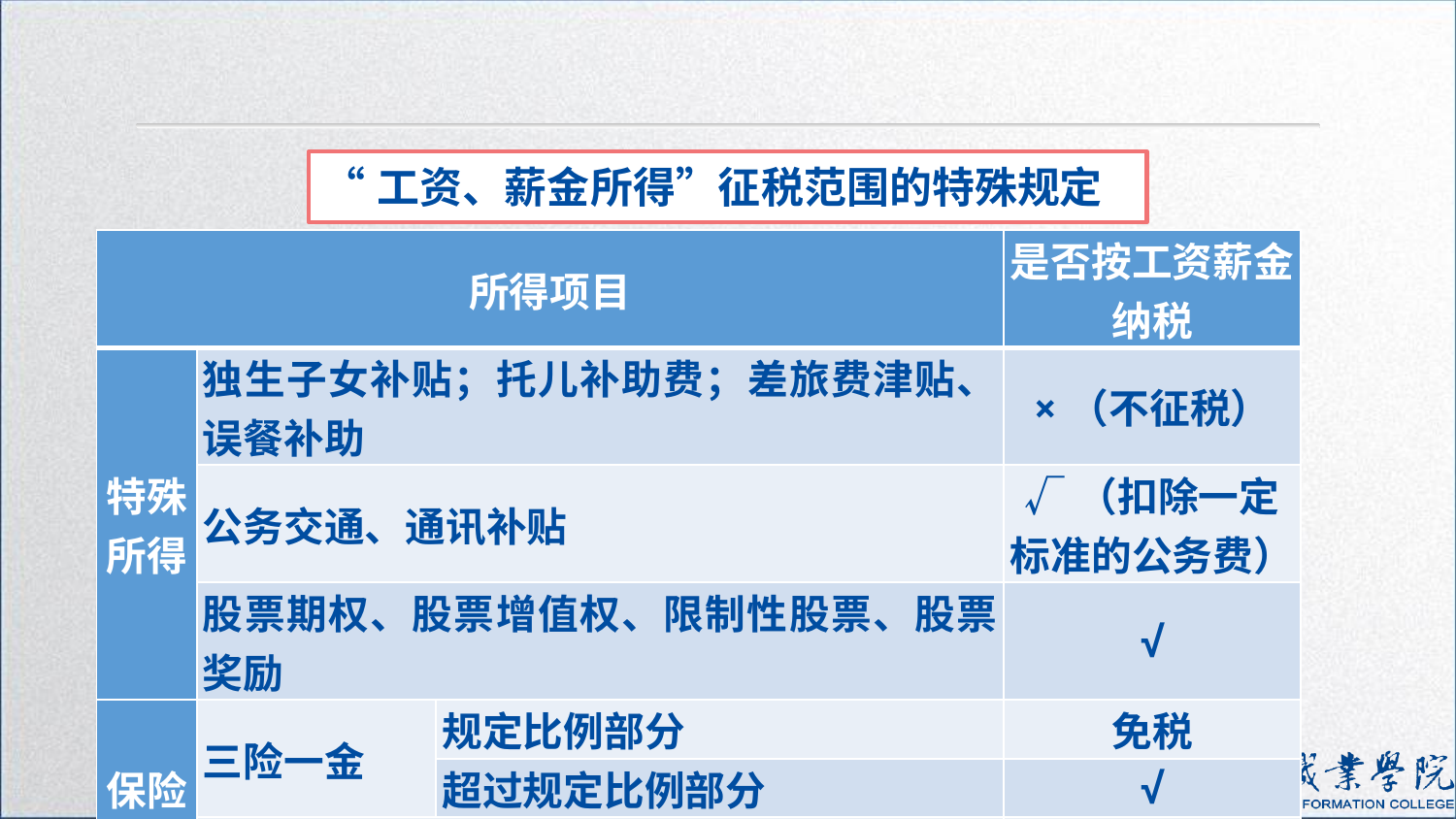

“工资、薪金所得”征税范围的特殊规定
| 所得项目 |  |  | 是否按工资薪金纳税 |
| --- | --- | --- | --- |
| 特殊所得 | 独生子女补贴；托儿补助费；差旅费津贴、误餐补助 |  | ×（不征税） |
|  | 公务交通、通讯补贴 |  | √（扣除一定标准的公务费） |
|  | 股票期权、股票增值权、限制性股票、股票奖励 |  | √ |
| 保险 | 三险一金 | 规定比例部分 | 免税 |
|  |  | 超过规定比例部分 | √ |
|  | “三险一金”以外的其他保险 |  | √ |
39